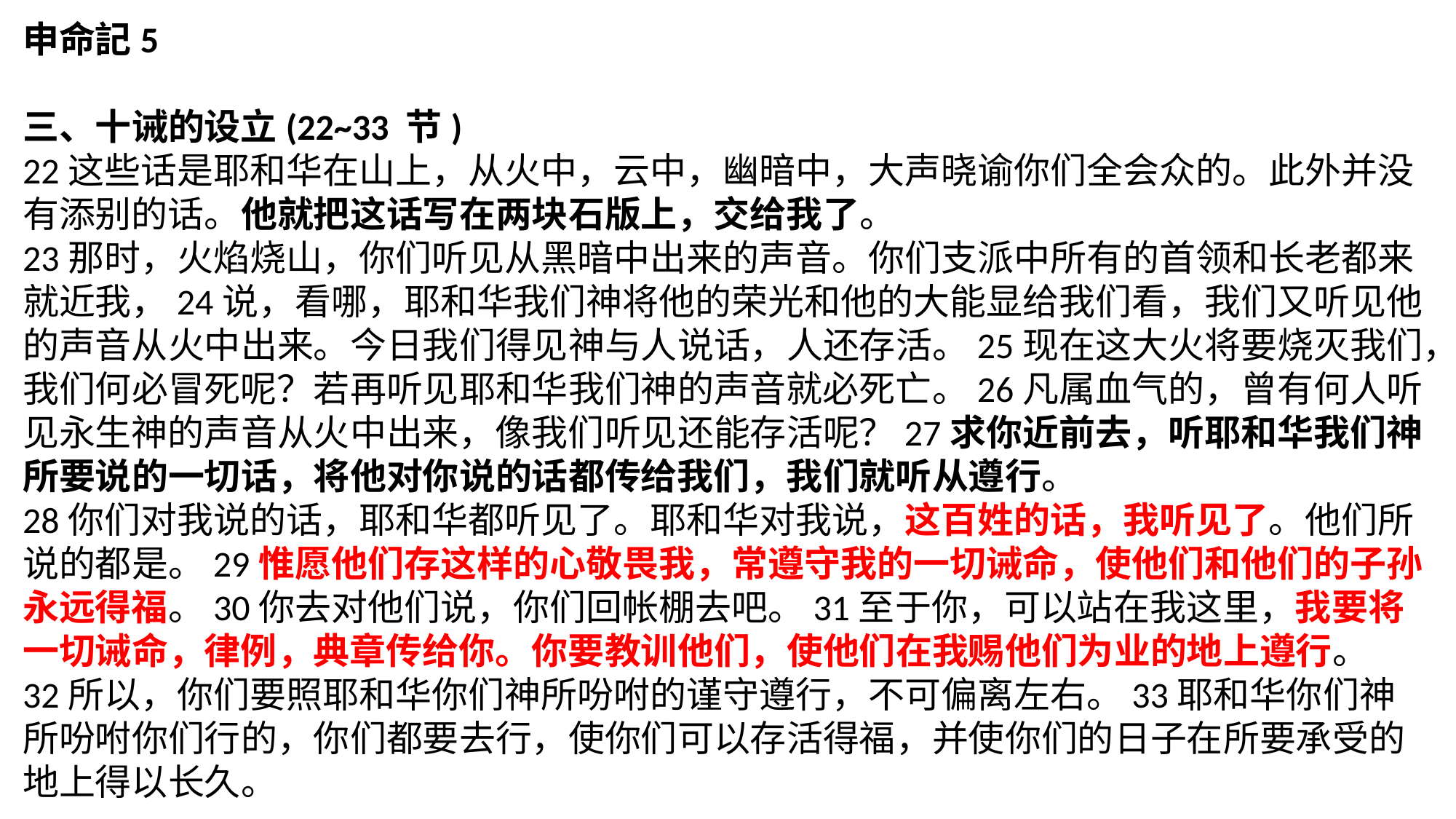

申命記5

三、十诫的设立(22~33 节)
22这些话是耶和华在山上，从火中，云中，幽暗中，大声晓谕你们全会众的。此外并没有添别的话。他就把这话写在两块石版上，交给我了。
23那时，火焰烧山，你们听见从黑暗中出来的声音。你们支派中所有的首领和长老都来就近我，24说，看哪，耶和华我们神将他的荣光和他的大能显给我们看，我们又听见他的声音从火中出来。今日我们得见神与人说话，人还存活。25现在这大火将要烧灭我们，我们何必冒死呢？若再听见耶和华我们神的声音就必死亡。26凡属血气的，曾有何人听见永生神的声音从火中出来，像我们听见还能存活呢？27求你近前去，听耶和华我们神所要说的一切话，将他对你说的话都传给我们，我们就听从遵行。
28你们对我说的话，耶和华都听见了。耶和华对我说，这百姓的话，我听见了。他们所说的都是。29惟愿他们存这样的心敬畏我，常遵守我的一切诫命，使他们和他们的子孙永远得福。30你去对他们说，你们回帐棚去吧。31至于你，可以站在我这里，我要将一切诫命，律例，典章传给你。你要教训他们，使他们在我赐他们为业的地上遵行。
32所以，你们要照耶和华你们神所吩咐的谨守遵行，不可偏离左右。33耶和华你们神所吩咐你们行的，你们都要去行，使你们可以存活得福，并使你们的日子在所要承受的地上得以长久。